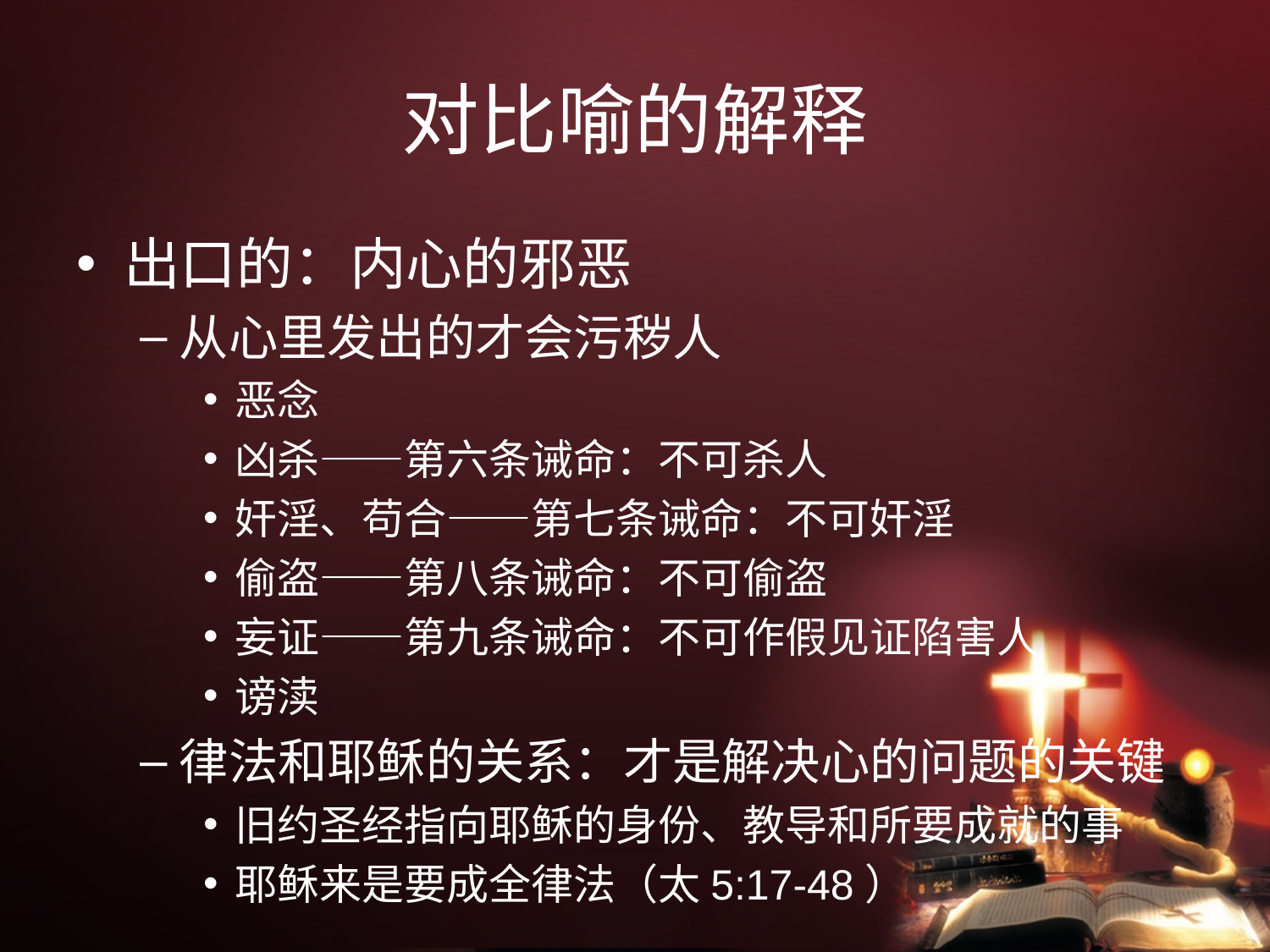

# 对比喻的解释
出口的：内心的邪恶
从心里发出的才会污秽人
恶念
凶杀——第六条诫命：不可杀人
奸淫、苟合——第七条诫命：不可奸淫
偷盗——第八条诫命：不可偷盗
妄证——第九条诫命：不可作假见证陷害人
谤渎
律法和耶稣的关系：才是解决心的问题的关键
旧约圣经指向耶稣的身份、教导和所要成就的事
耶稣来是要成全律法（太5:17-48）